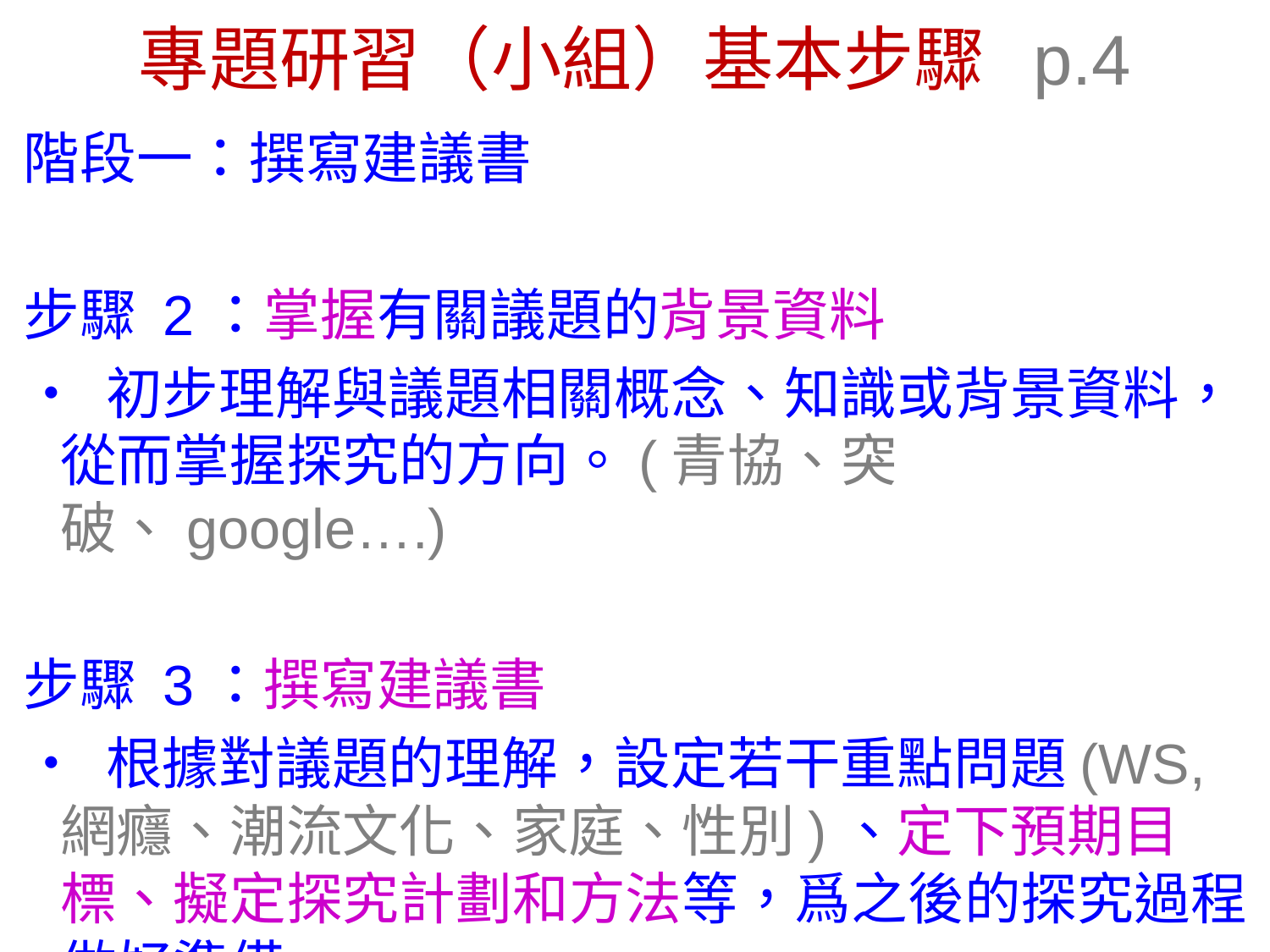

# 專題研習（小組）基本步驟  p.4
階段一：撰寫建議書

步驟 2：掌握有關議題的背景資料
• 初步理解與議題相關概念、知識或背景資料，從而掌握探究的方向。(青協、突破、google….)

步驟 3：撰寫建議書
• 根據對議題的理解，設定若干重點問題(WS, 網癮、潮流文化、家庭、性別)、定下預期目標、擬定探究計劃和方法等，爲之後的探究過程做好準備。